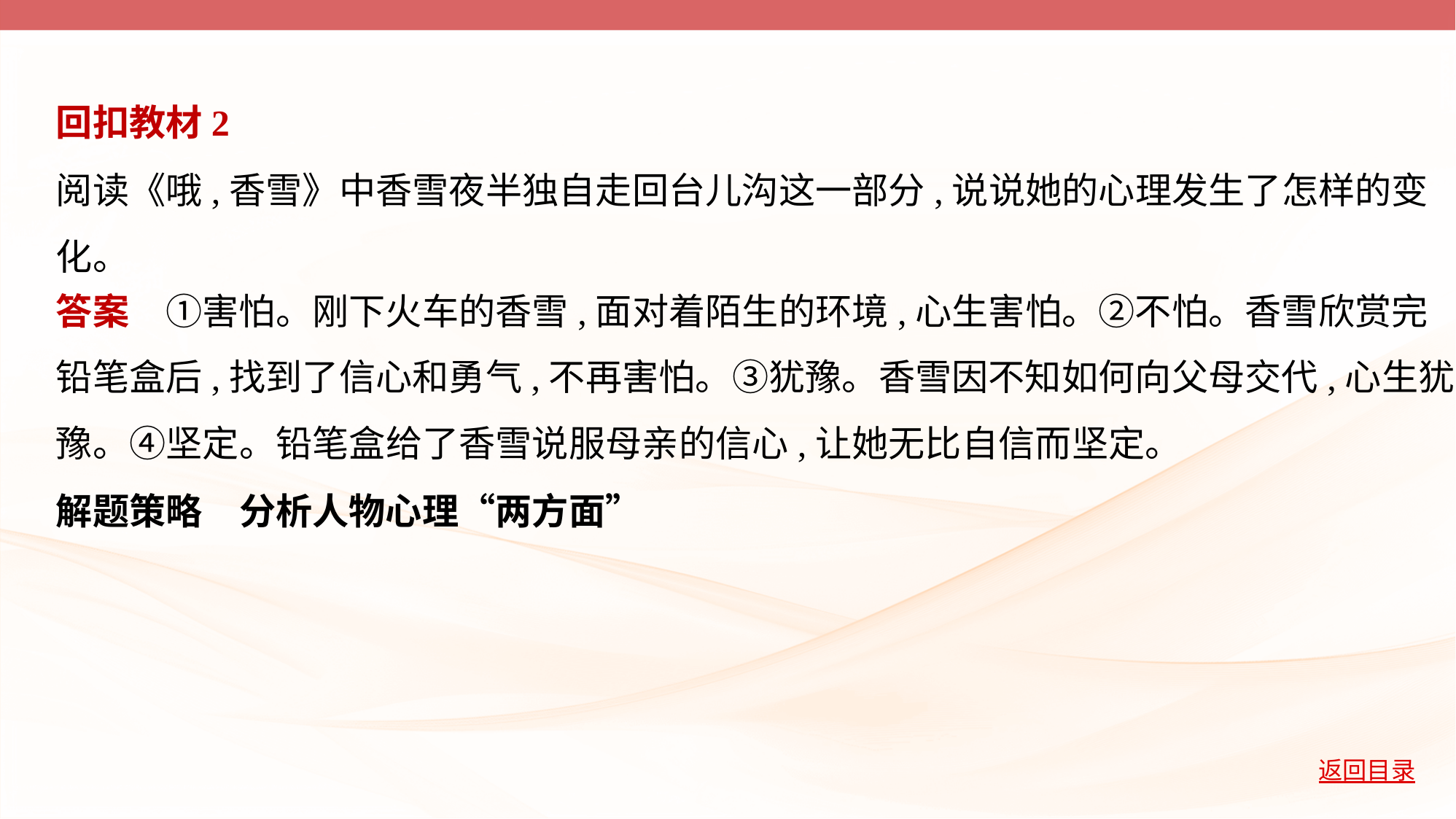

回扣教材2
阅读《哦,香雪》中香雪夜半独自走回台儿沟这一部分,说说她的心理发生了怎样的变
化。

答案　①害怕。刚下火车的香雪,面对着陌生的环境,心生害怕。②不怕。香雪欣赏完
铅笔盒后,找到了信心和勇气,不再害怕。③犹豫。香雪因不知如何向父母交代,心生犹
豫。④坚定。铅笔盒给了香雪说服母亲的信心,让她无比自信而坚定。
解题策略　分析人物心理“两方面”